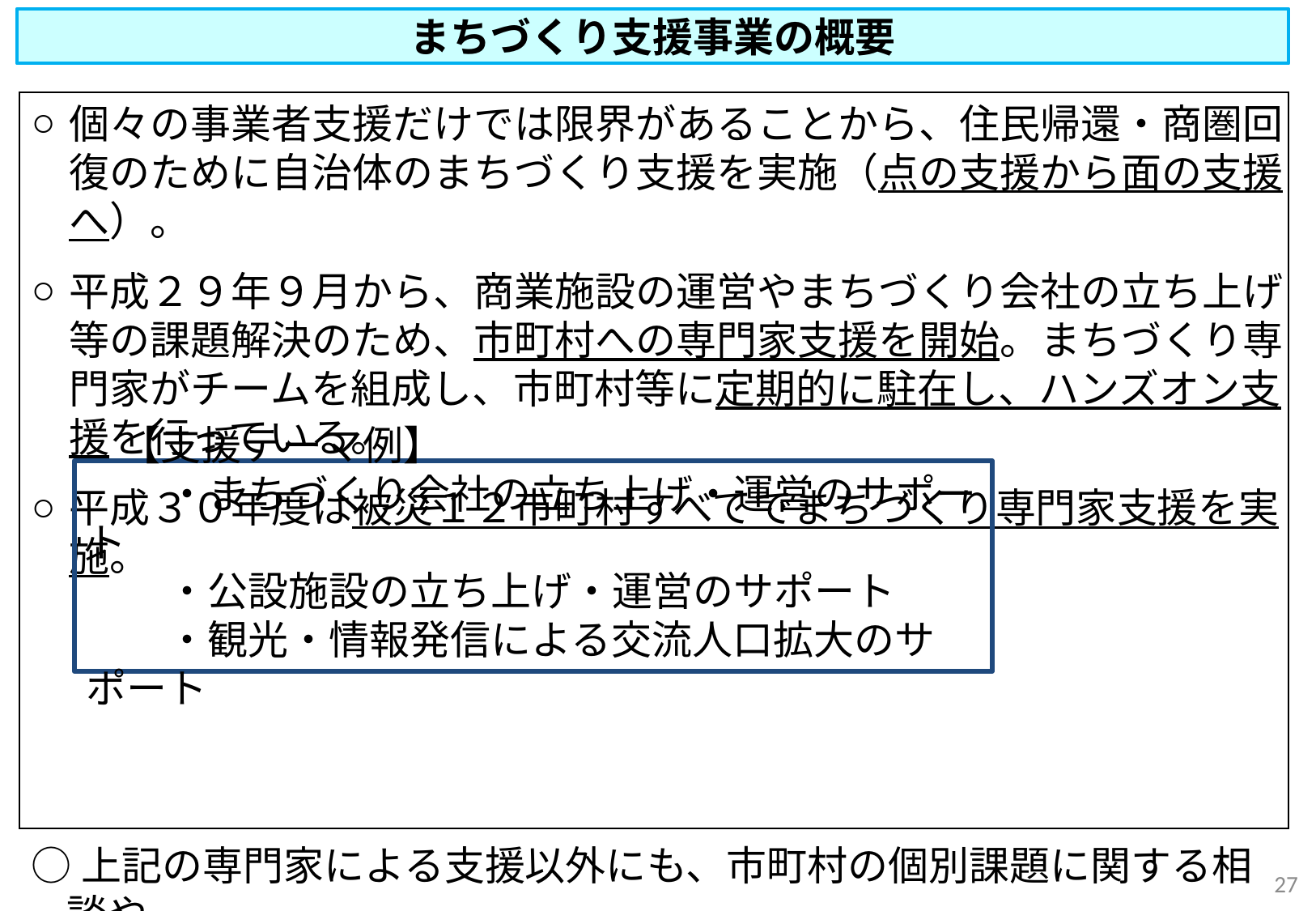

まちづくり支援事業の概要
個々の事業者支援だけでは限界があることから、住民帰還・商圏回復のために自治体のまちづくり支援を実施（点の支援から面の支援へ）。

平成２９年９月から、商業施設の運営やまちづくり会社の立ち上げ等の課題解決のため、市町村への専門家支援を開始。まちづくり専門家がチームを組成し、市町村等に定期的に駐在し、ハンズオン支援を行っている。

平成３０年度は被災１２市町村すべてでまちづくり専門家支援を実施。

○上記の専門家による支援以外にも、市町村の個別課題に関する相談や、
物流・配送課題等の生活環境整備についても、対応を行っている。
　【支援テーマ例】
　　・まちづくり会社の立ち上げ・運営のサポート
　　・公設施設の立ち上げ・運営のサポート
　　・観光・情報発信による交流人口拡大のサポート
27